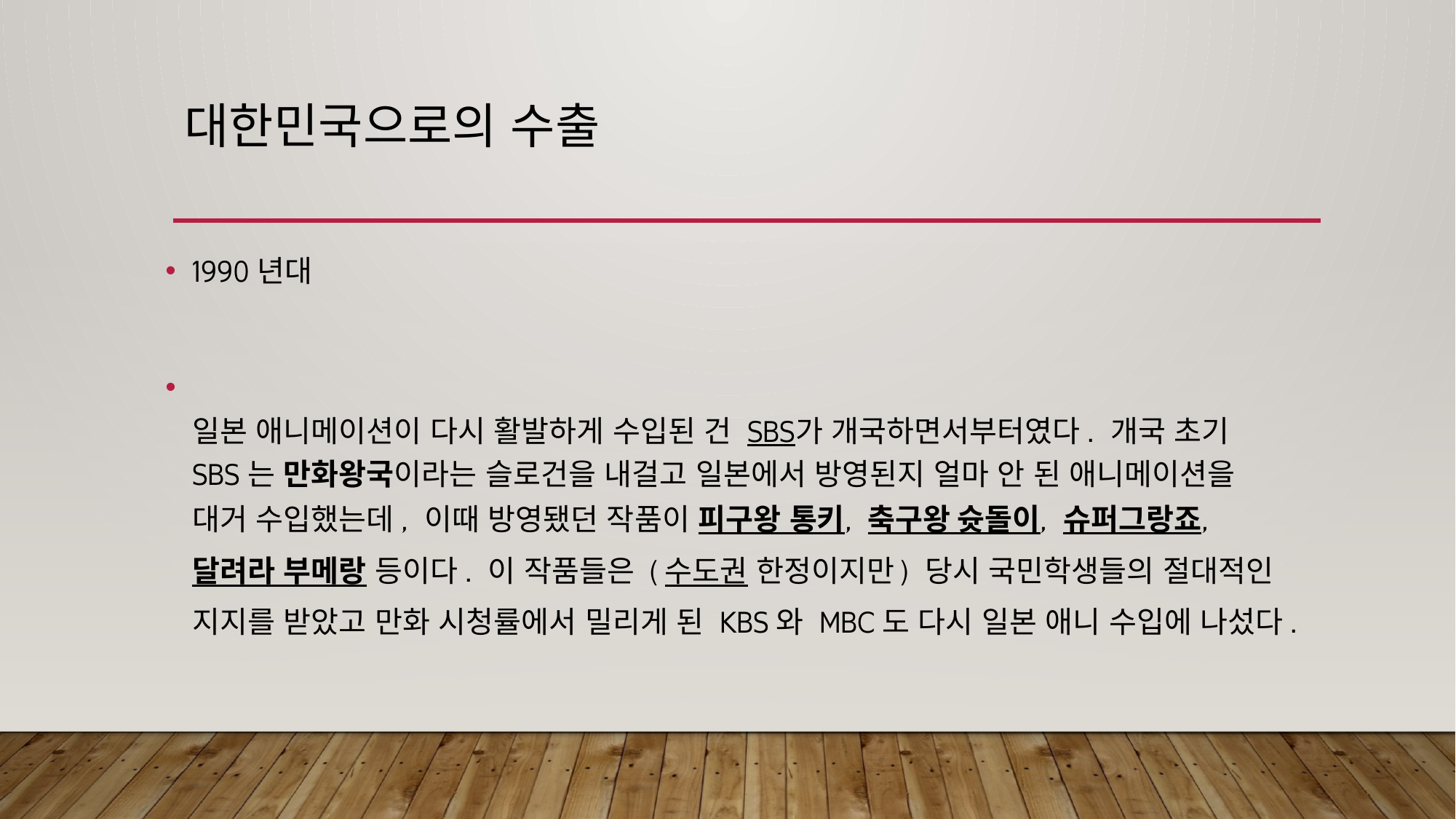

# 대한민국으로의 수출
1990년대

일본 애니메이션이 다시 활발하게 수입된 건 SBS가 개국하면서부터였다. 개국 초기 SBS는 만화왕국이라는 슬로건을 내걸고 일본에서 방영된지 얼마 안 된 애니메이션을 대거 수입했는데, 이때 방영됐던 작품이 피구왕 통키, 축구왕 슛돌이, 슈퍼그랑죠, 달려라 부메랑 등이다. 이 작품들은 (수도권 한정이지만) 당시 국민학생들의 절대적인 지지를 받았고 만화 시청률에서 밀리게 된 KBS와 MBC도 다시 일본 애니 수입에 나섰다.